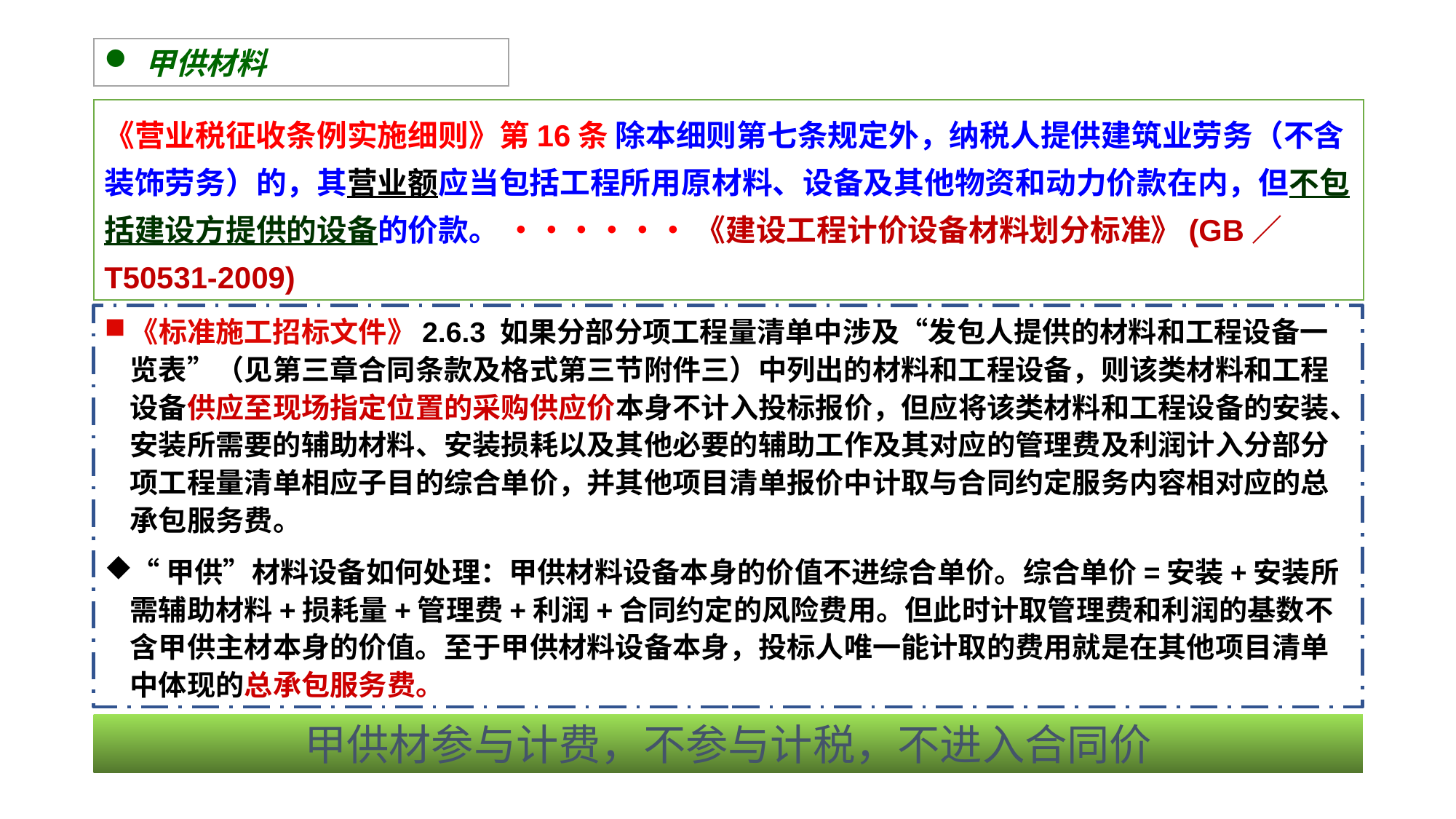

甲供材料
《营业税征收条例实施细则》第16条 除本细则第七条规定外，纳税人提供建筑业劳务（不含装饰劳务）的，其营业额应当包括工程所用原材料、设备及其他物资和动力价款在内，但不包括建设方提供的设备的价款。 •••••• 《建设工程计价设备材料划分标准》(GB／T50531-2009)
《标准施工招标文件》2.6.3 如果分部分项工程量清单中涉及“发包人提供的材料和工程设备一览表”（见第三章合同条款及格式第三节附件三）中列出的材料和工程设备，则该类材料和工程设备供应至现场指定位置的采购供应价本身不计入投标报价，但应将该类材料和工程设备的安装、安装所需要的辅助材料、安装损耗以及其他必要的辅助工作及其对应的管理费及利润计入分部分项工程量清单相应子目的综合单价，并其他项目清单报价中计取与合同约定服务内容相对应的总承包服务费。
“甲供”材料设备如何处理：甲供材料设备本身的价值不进综合单价。综合单价=安装+安装所需辅助材料+损耗量+管理费+利润+合同约定的风险费用。但此时计取管理费和利润的基数不含甲供主材本身的价值。至于甲供材料设备本身，投标人唯一能计取的费用就是在其他项目清单中体现的总承包服务费。
甲供材参与计费，不参与计税，不进入合同价